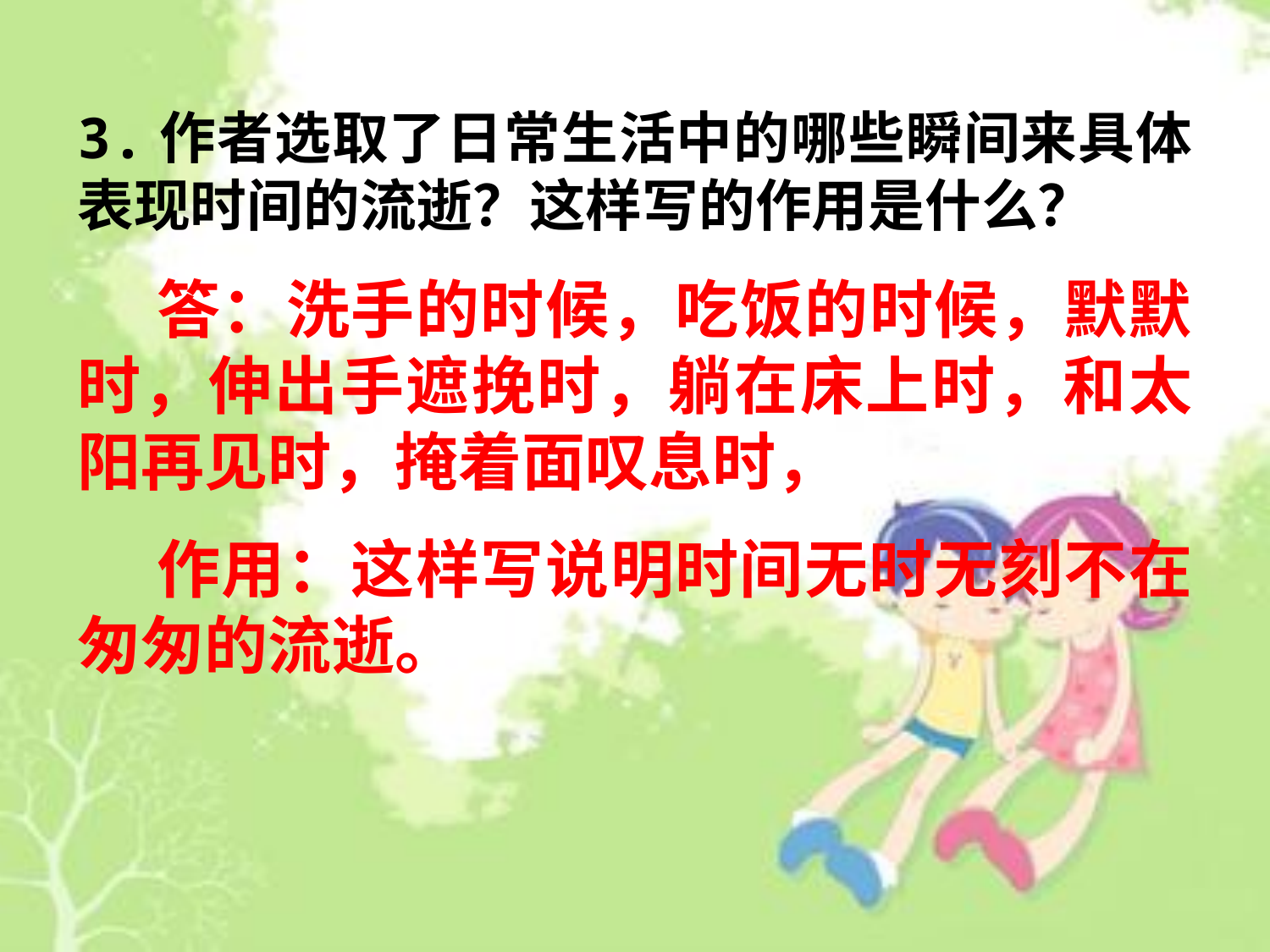

3.作者选取了日常生活中的哪些瞬间来具体表现时间的流逝？这样写的作用是什么？
    答：洗手的时候，吃饭的时候，默默时，伸出手遮挽时，躺在床上时，和太阳再见时，掩着面叹息时，
    作用：这样写说明时间无时无刻不在匆匆的流逝。